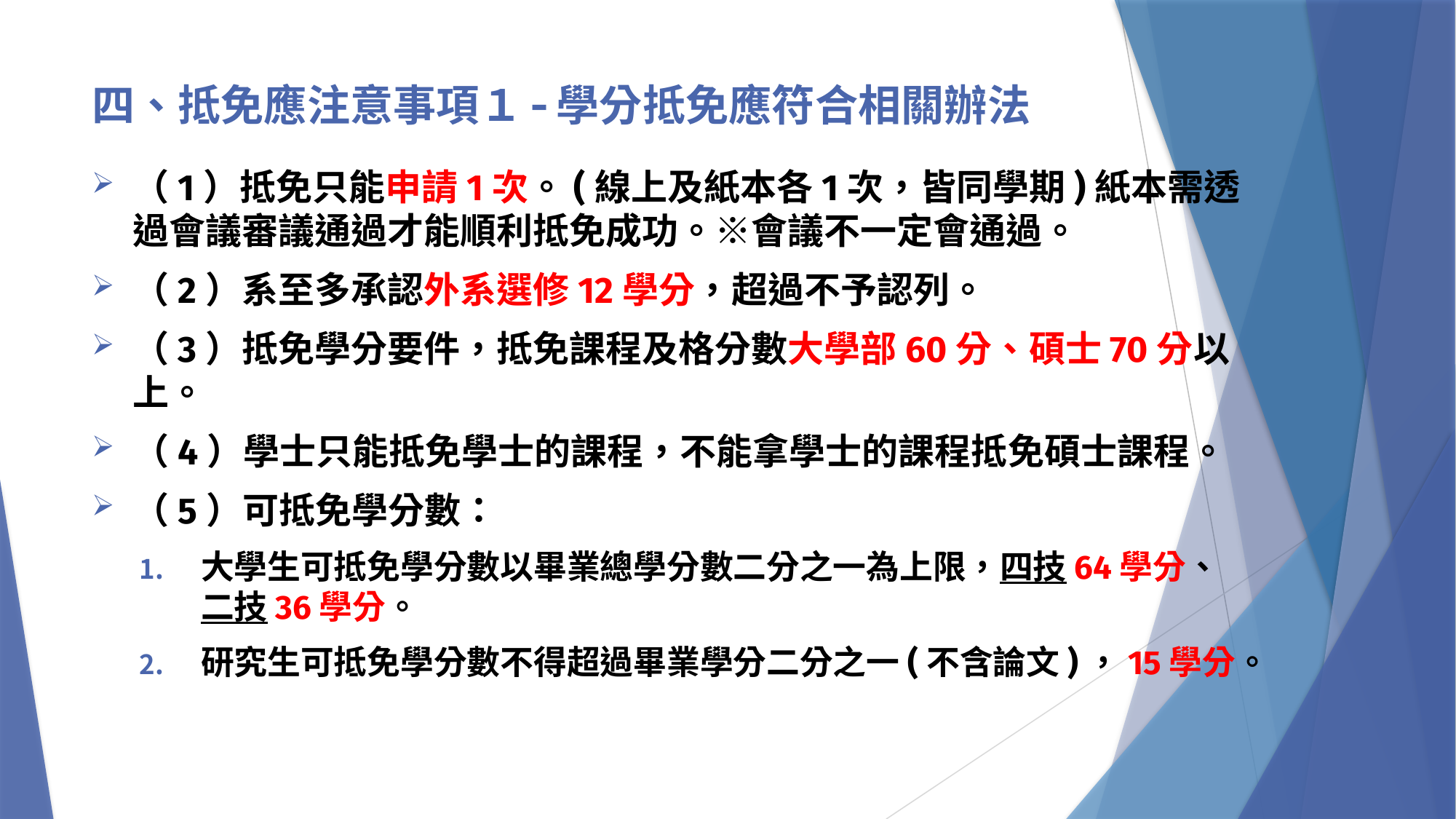

# 四、抵免應注意事項１-學分抵免應符合相關辦法
（1）抵免只能申請1次。(線上及紙本各1次，皆同學期)紙本需透過會議審議通過才能順利抵免成功。※會議不一定會通過。
（2）系至多承認外系選修12學分，超過不予認列。
（3）抵免學分要件，抵免課程及格分數大學部60分、碩士70分以上。
（4）學士只能抵免學士的課程，不能拿學士的課程抵免碩士課程。
（5）可抵免學分數：
大學生可抵免學分數以畢業總學分數二分之一為上限，四技64學分、二技36學分。
研究生可抵免學分數不得超過畢業學分二分之一(不含論文)，15學分。